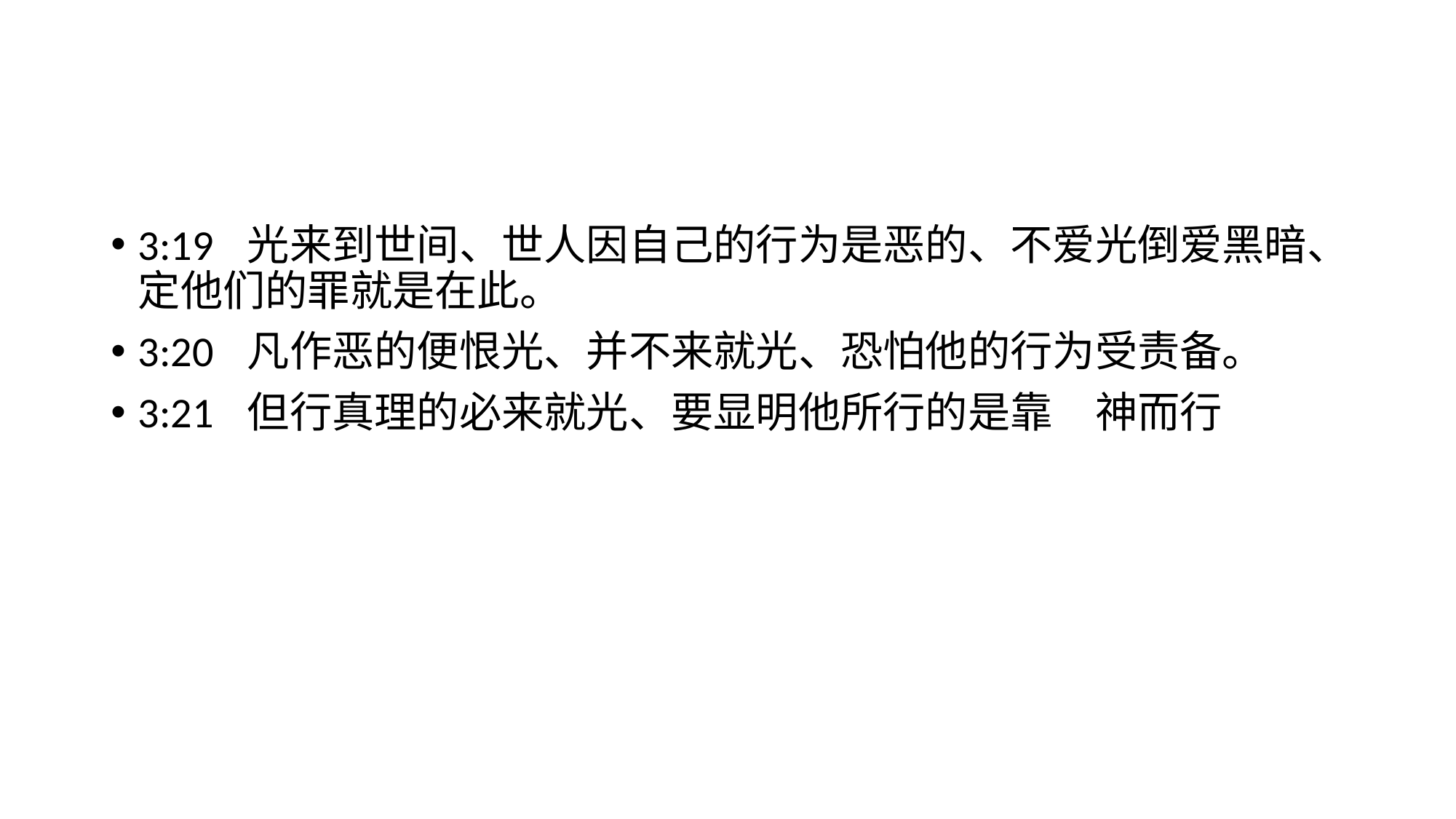

#
3:19	光来到世间、世人因自己的行为是恶的、不爱光倒爱黑暗、定他们的罪就是在此。
3:20	凡作恶的便恨光、并不来就光、恐怕他的行为受责备。
3:21	但行真理的必来就光、要显明他所行的是靠　神而行